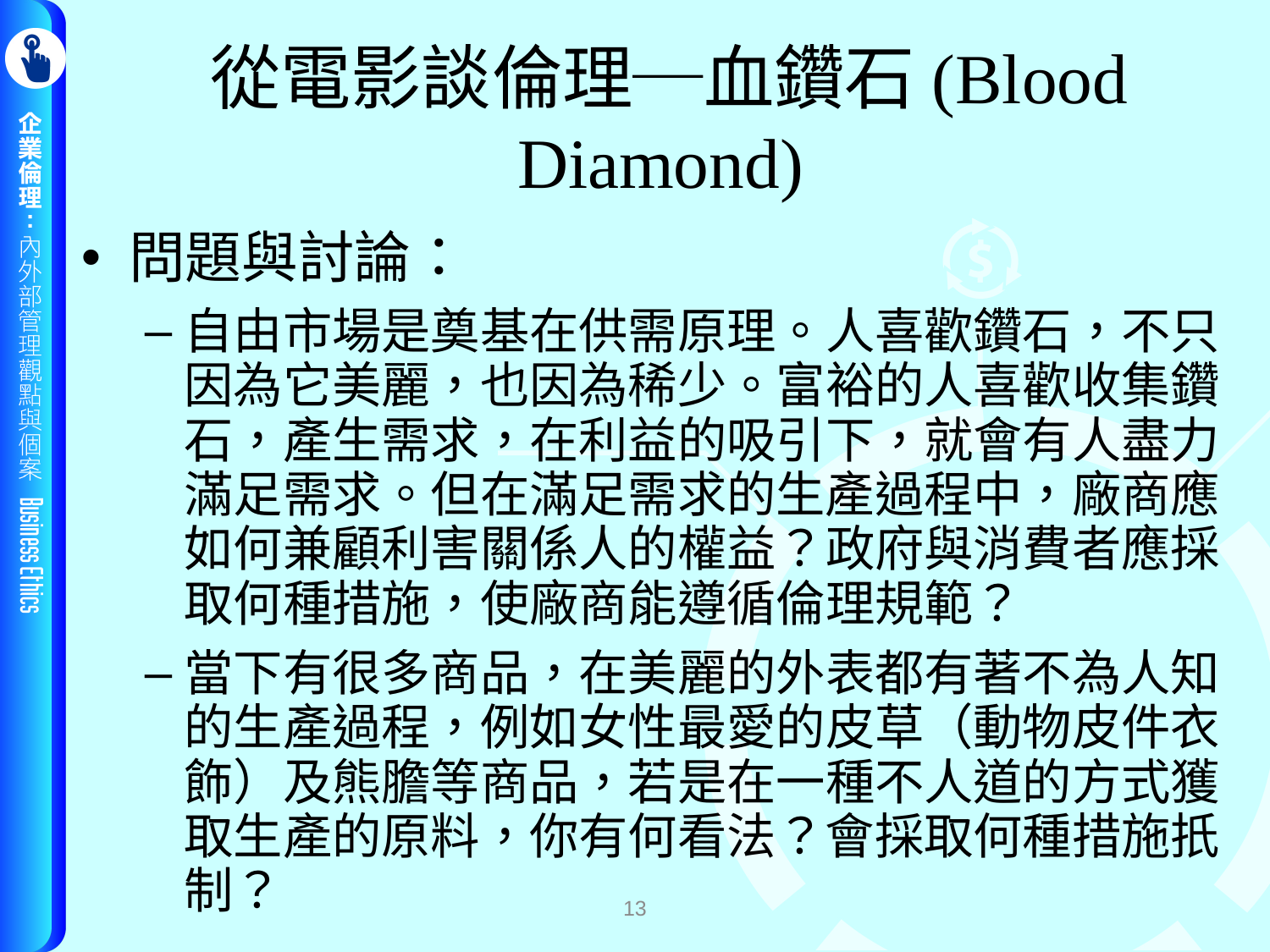

# 從電影談倫理─血鑽石(Blood Diamond)
問題與討論：
自由市場是奠基在供需原理。人喜歡鑽石，不只因為它美麗，也因為稀少。富裕的人喜歡收集鑽石，產生需求，在利益的吸引下，就會有人盡力滿足需求。但在滿足需求的生產過程中，廠商應如何兼顧利害關係人的權益？政府與消費者應採取何種措施，使廠商能遵循倫理規範？
當下有很多商品，在美麗的外表都有著不為人知的生產過程，例如女性最愛的皮草（動物皮件衣飾）及熊膽等商品，若是在一種不人道的方式獲取生產的原料，你有何看法？會採取何種措施扺制？
13